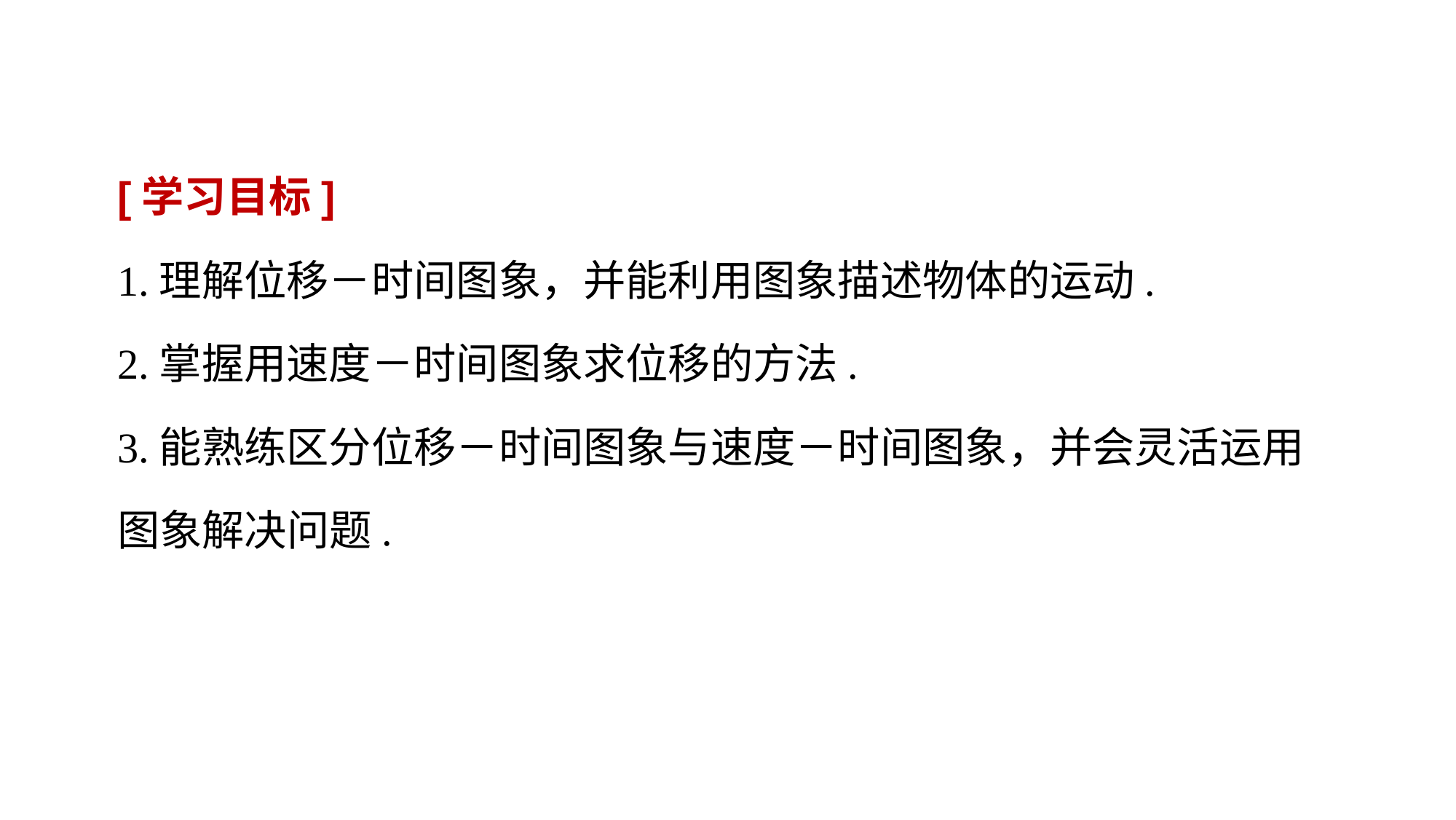

[学习目标]
1.理解位移－时间图象，并能利用图象描述物体的运动.
2.掌握用速度－时间图象求位移的方法.
3.能熟练区分位移－时间图象与速度－时间图象，并会灵活运用图象解决问题.